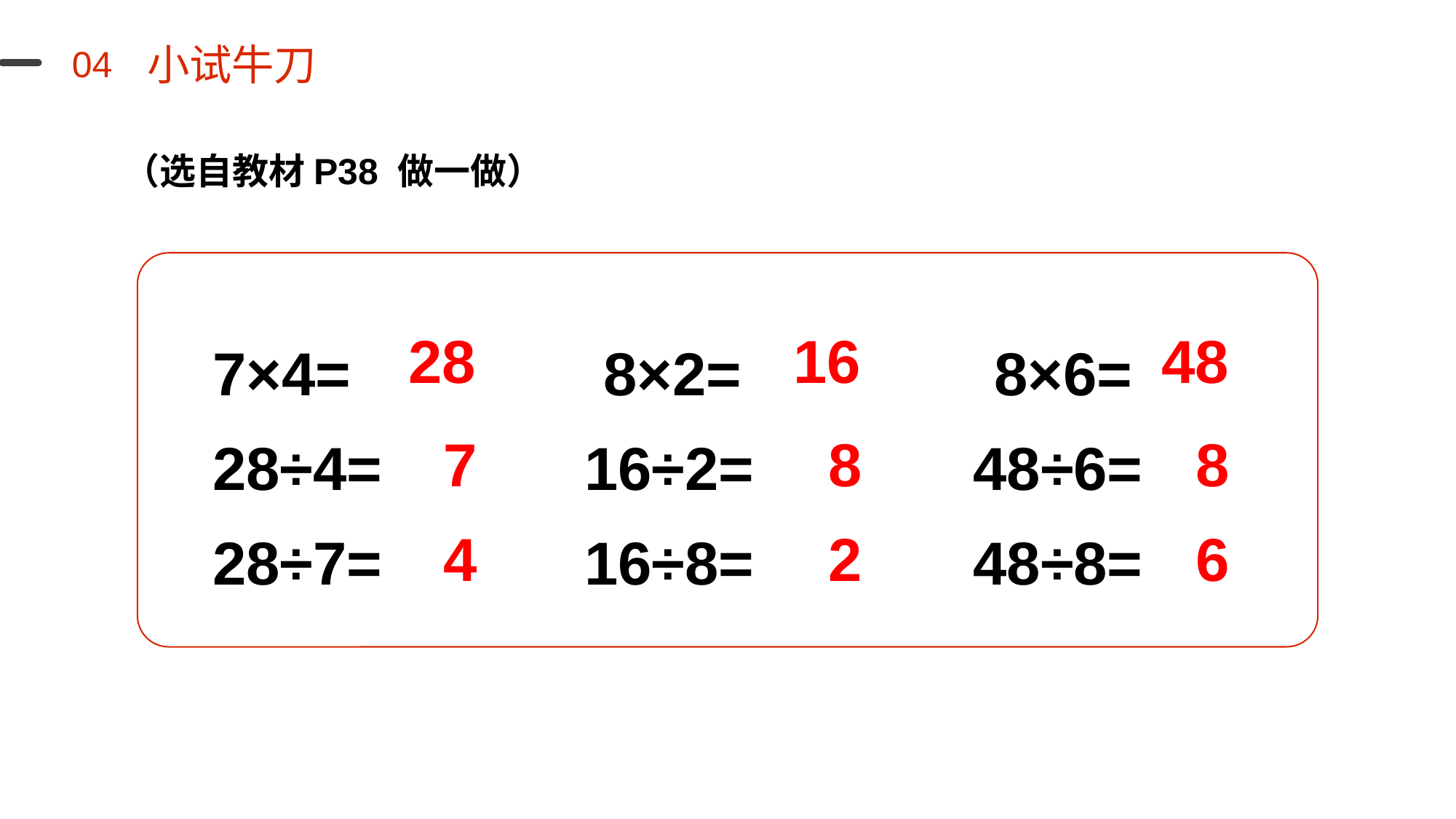

小试牛刀
04
（选自教材P38 做一做）

7×4=               8×2=               8×6=
28÷4=            16÷2=             48÷6=
28÷7=            16÷8=             48÷8=
28
16
48
7
8
8
4
2
6